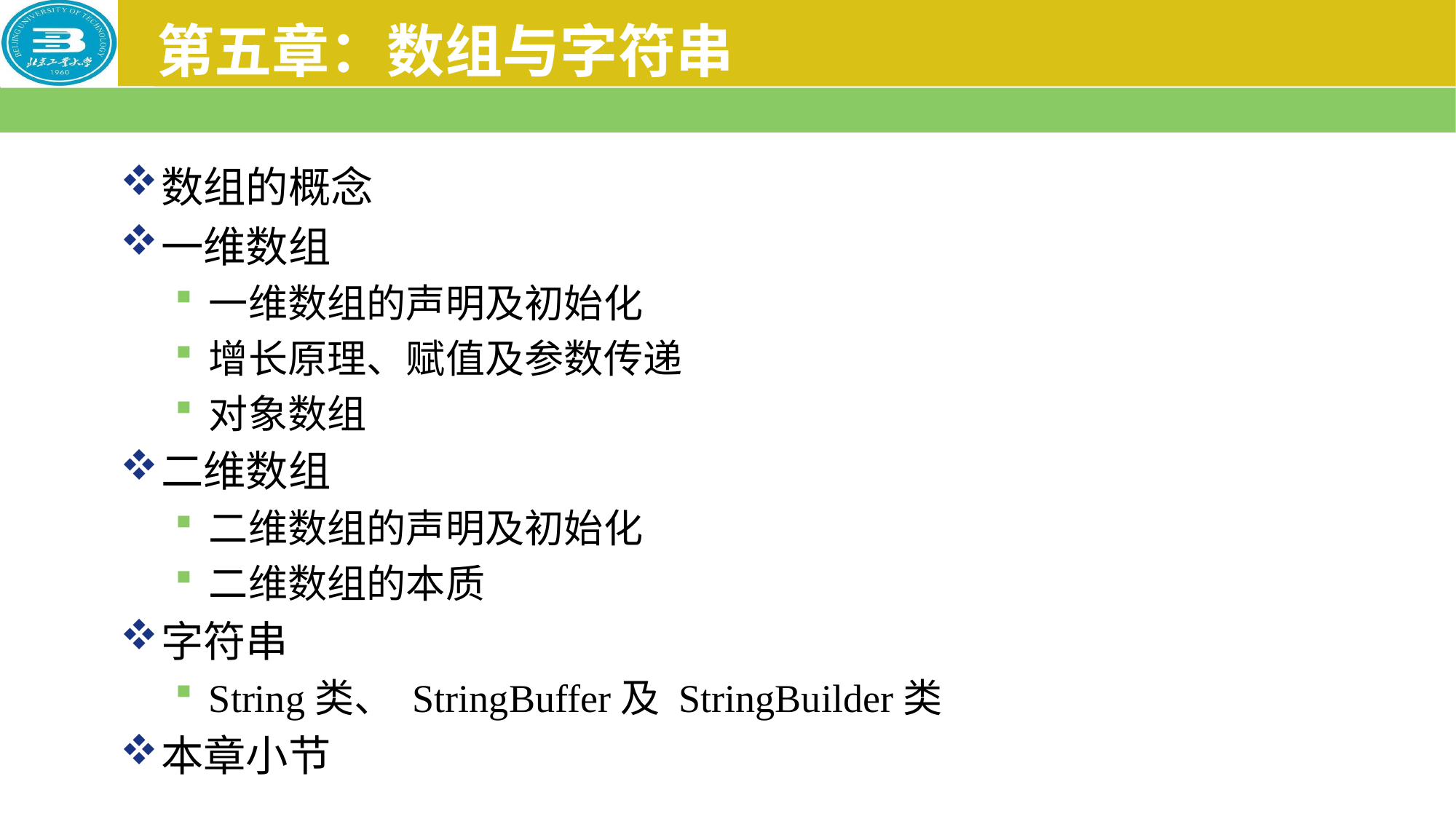

# 第五章：数组与字符串
数组的概念
一维数组
一维数组的声明及初始化
增长原理、赋值及参数传递
对象数组
二维数组
二维数组的声明及初始化
二维数组的本质
字符串
String类、 StringBuffer及 StringBuilder类
本章小节